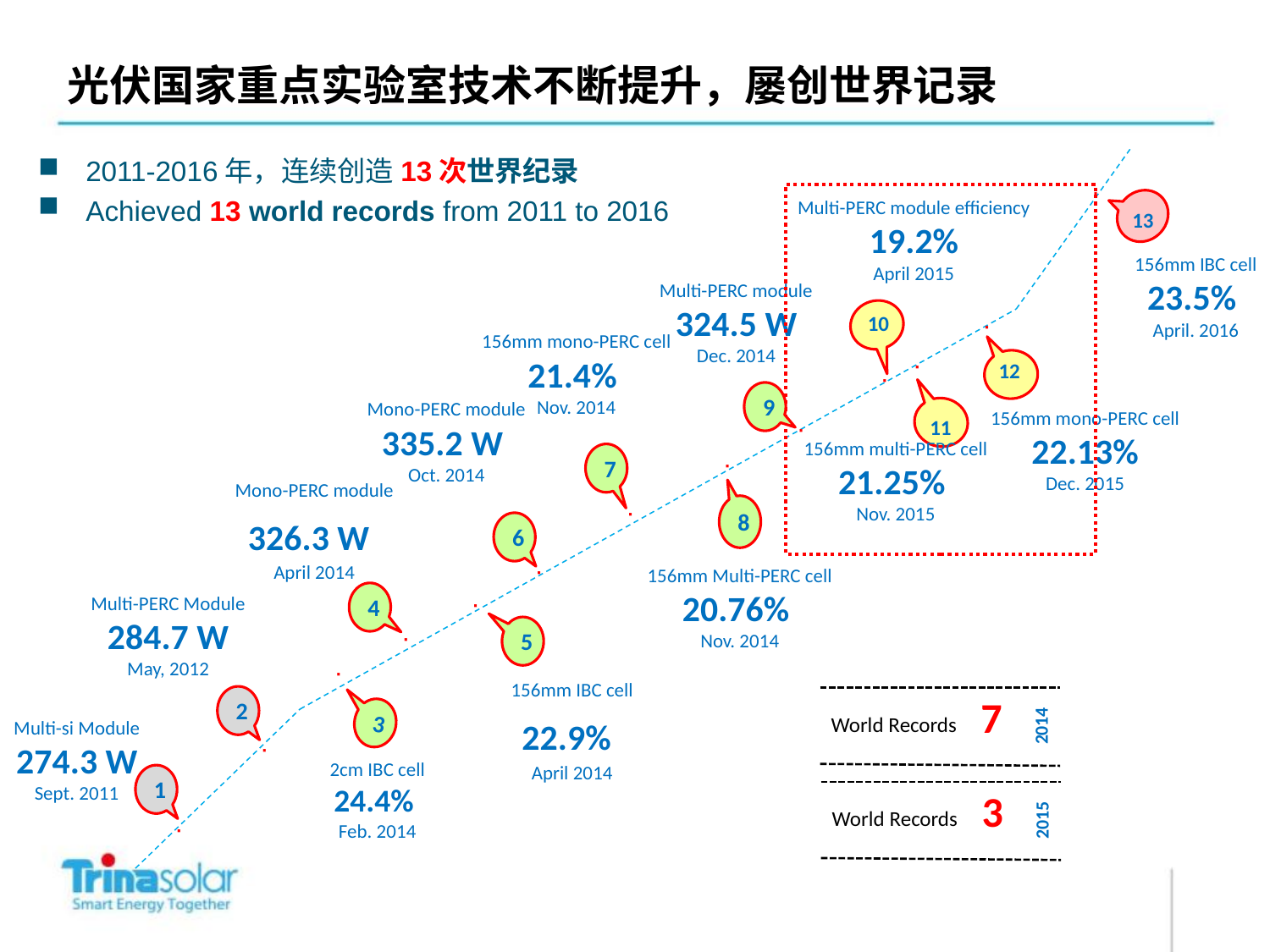

光伏国家重点实验室技术不断提升，屡创世界记录
2011-2016年，连续创造13次世界纪录
Achieved 13 world records from 2011 to 2016

∙

Multi-PERC module efficiency
19.2%
April 2015

13
156mm IBC cell
23.5%
April. 2016
Multi-PERC module
324.5 W
Dec. 2014

10
∙
156mm mono-PERC cell
21.4%
Nov. 2014
∙

12
∙
9
Mono-PERC module
335.2 W
Oct. 2014

156mm mono-PERC cell
22.13%
Dec. 2015
11
∙
156mm multi-PERC cell
21.25%
Nov. 2015
7
∙
Mono-PERC module
326.3 W
April 2014
8
∙
6
∙
156mm Multi-PERC cell
20.76%
Nov. 2014
4
Multi-PERC Module
284.7 W
May, 2012
∙
5
∙
∙
156mm IBC cell
22.9%
April 2014
7
2
3
World Records
2014
Multi-si Module
274.3 W
Sept. 2011
∙
2cm IBC cell
24.4%
Feb. 2014
1
3
World Records
2015
∙